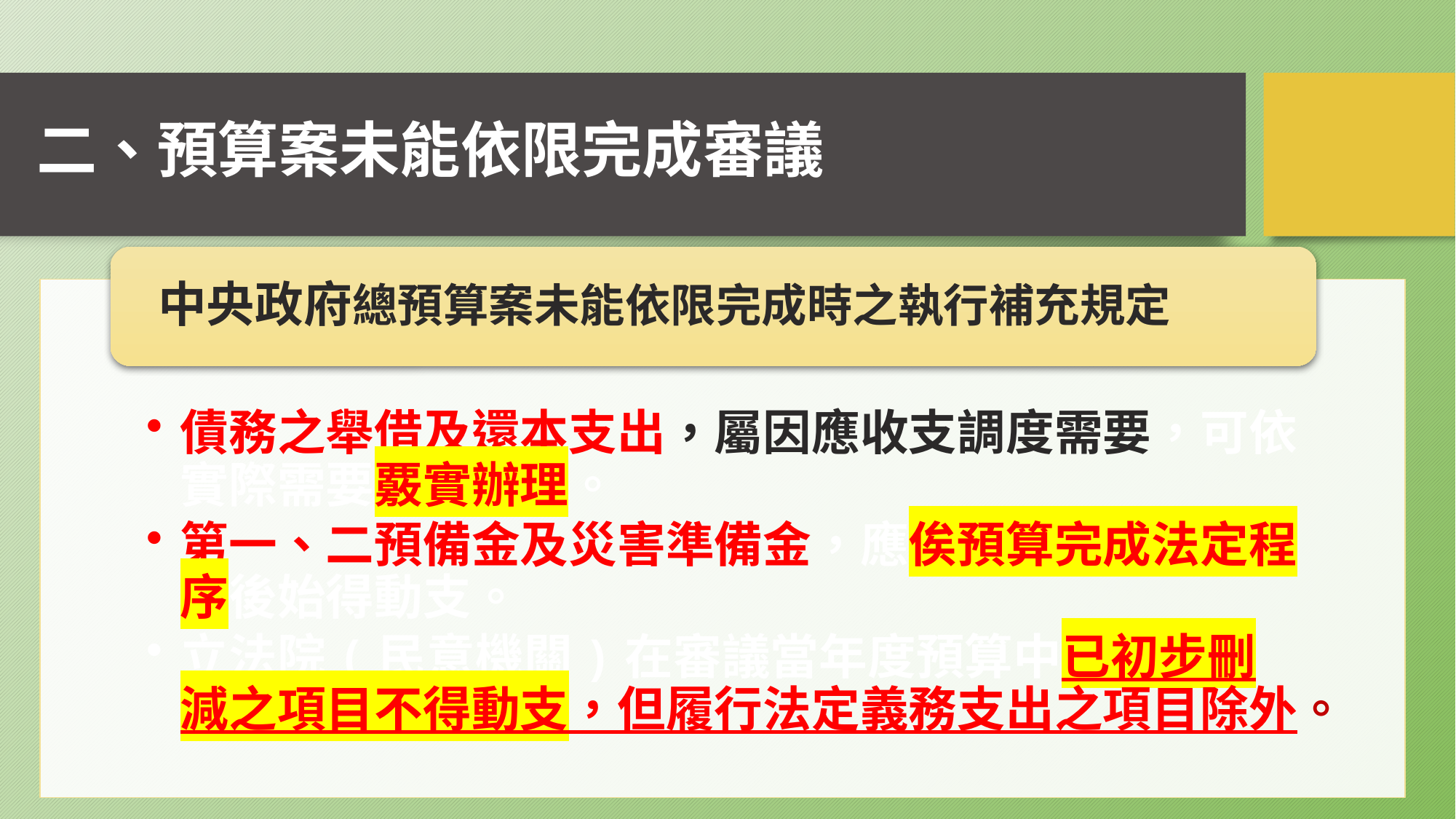

# 二、預算案未能依限完成審議
債務之舉借及還本支出，屬因應收支調度需要，可依實際需要覈實辦理。
第一、二預備金及災害準備金，應俟預算完成法定程序後始得動支。
立法院(民意機關)在審議當年度預算中已初步刪減之項目不得動支，但履行法定義務支出之項目除外。
中央政府總預算案未能依限完成時之執行補充規定